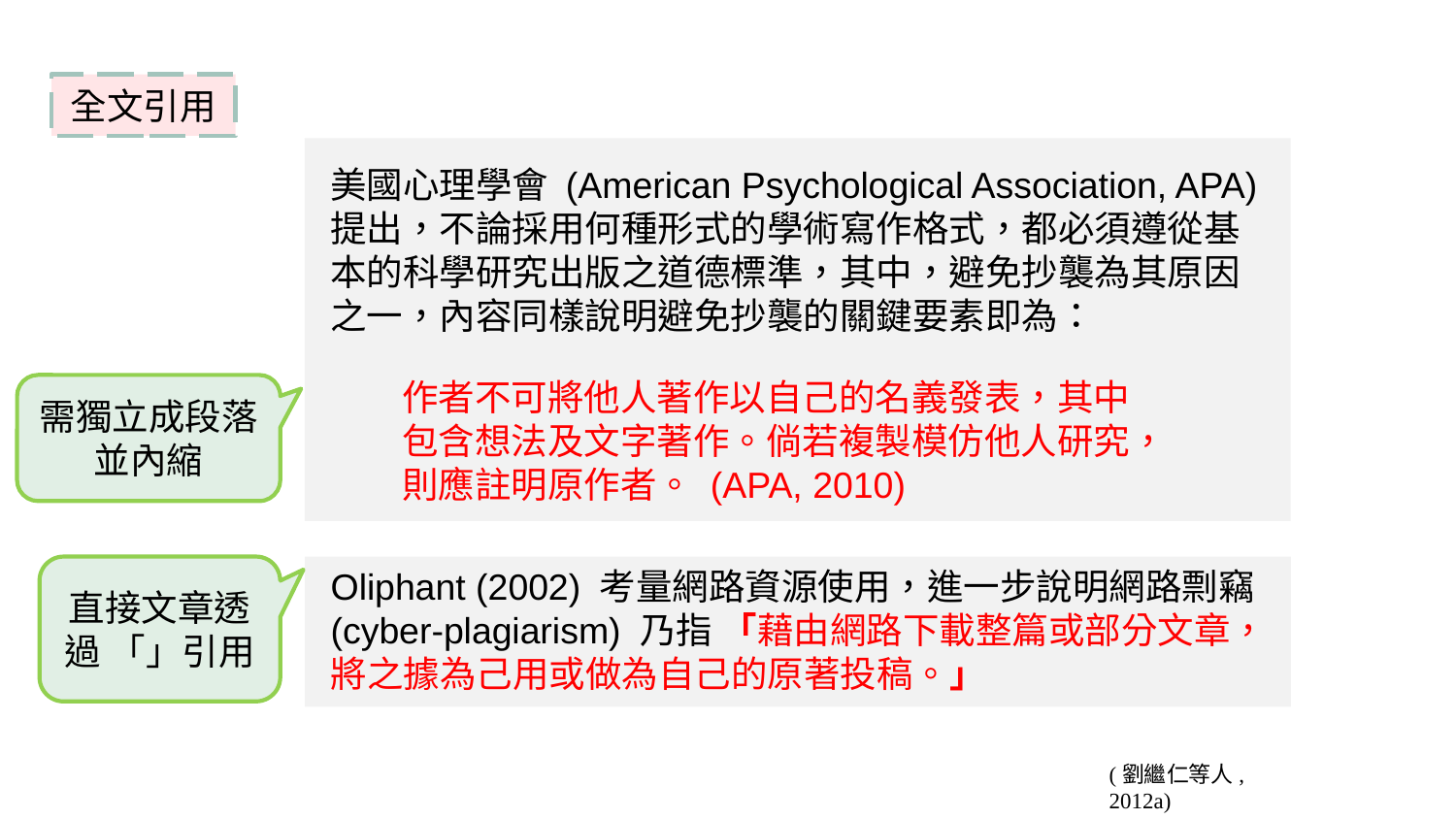

全文引用

美國心理學會 (American Psychological Association, APA) 提出，不論採用何種形式的學術寫作格式，都必須遵從基本的科學研究出版之道德標準，其中，避免抄襲為其原因之一，內容同樣說明避免抄襲的關鍵要素即為：

作者不可將他人著作以自己的名義發表，其中包含想法及文字著作。倘若複製模仿他人研究，則應註明原作者。 (APA, 2010)
需獨立成段落並內縮
直接文章透過 「」引用
Oliphant (2002) 考量網路資源使用，進一步說明網路剽竊 (cyber-plagiarism) 乃指 「藉由網路下載整篇或部分文章，將之據為己用或做為自己的原著投稿。」

(劉繼仁等人, 2012a)